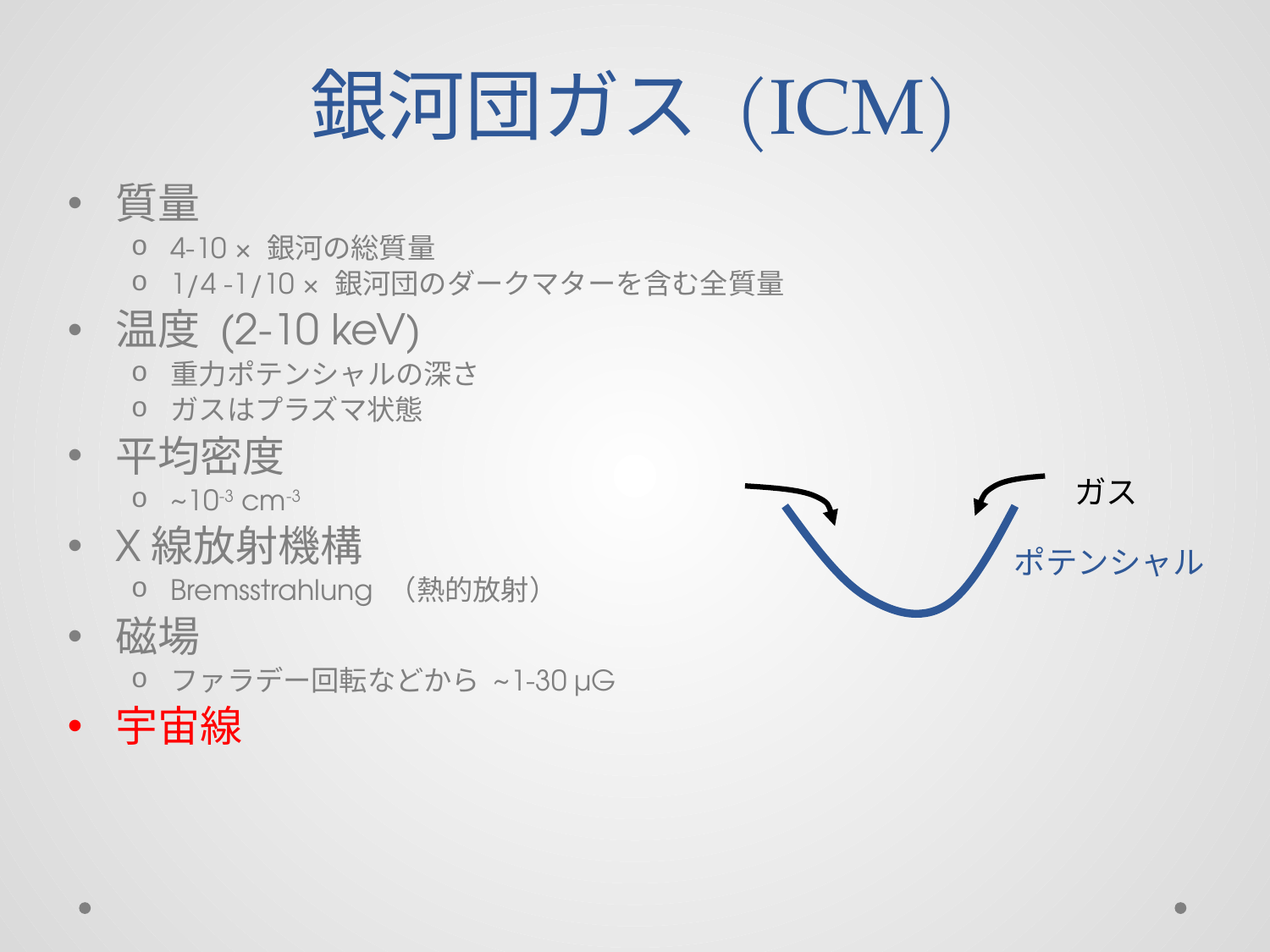

# 銀河団ガス (ICM)
質量
4-10 × 銀河の総質量
1/4 -1/10 × 銀河団のダークマターを含む全質量
温度 (2-10 keV)
重力ポテンシャルの深さ
ガスはプラズマ状態
平均密度
~10-3 cm-3
X線放射機構
Bremsstrahlung （熱的放射）
磁場
ファラデー回転などから ~1-30 μG
宇宙線
ガス

ポテンシャル